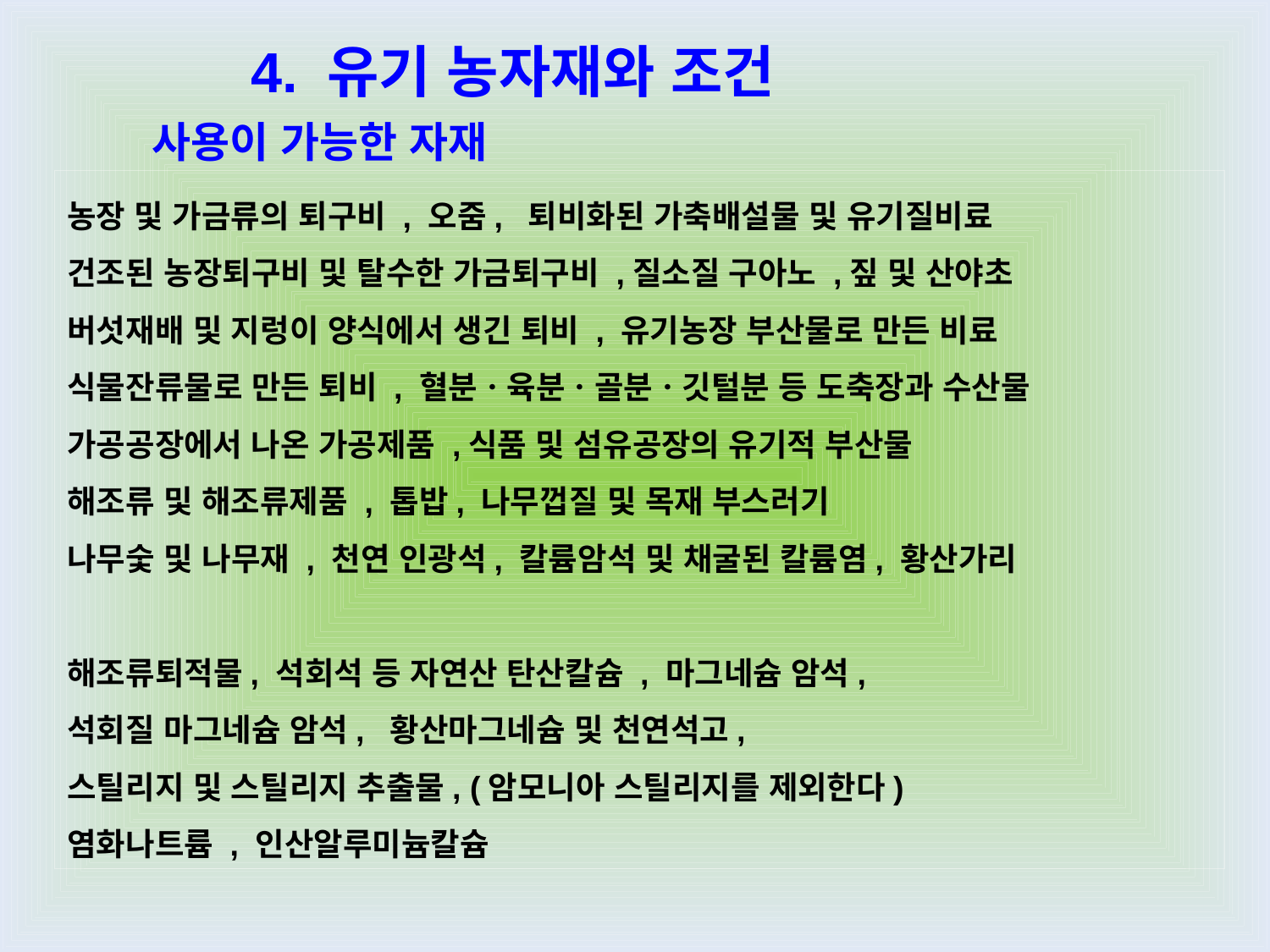

4. 유기 농자재와 조건
사용이 가능한 자재
농장 및 가금류의 퇴구비 , 오줌,  퇴비화된 가축배설물 및 유기질비료
건조된 농장퇴구비 및 탈수한 가금퇴구비 ,질소질 구아노 ,짚 및 산야초
버섯재배 및 지렁이 양식에서 생긴 퇴비 , 유기농장 부산물로 만든 비료
식물잔류물로 만든 퇴비 , 혈분ㆍ육분ㆍ골분ㆍ깃털분 등 도축장과 수산물
가공공장에서 나온 가공제품 ,식품 및 섬유공장의 유기적 부산물
해조류 및 해조류제품 , 톱밥, 나무껍질 및 목재 부스러기
나무숯 및 나무재 , 천연 인광석, 칼륨암석 및 채굴된 칼륨염, 황산가리
해조류퇴적물, 석회석 등 자연산 탄산칼슘 , 마그네슘 암석,
석회질 마그네슘 암석,  황산마그네슘 및 천연석고,
스틸리지 및 스틸리지 추출물, (암모니아 스틸리지를 제외한다)
염화나트륨 , 인산알루미늄칼슘